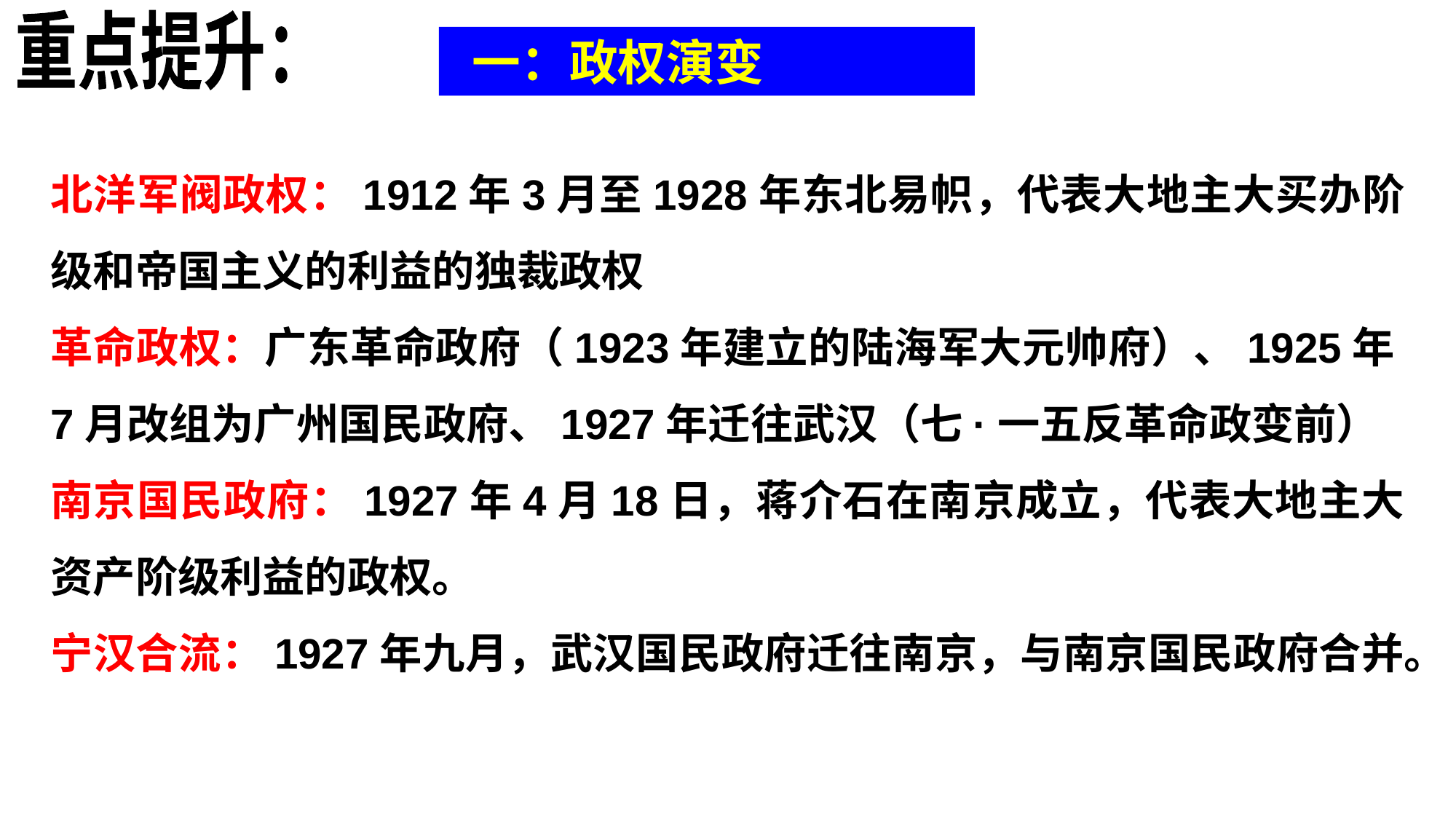

重点提升：
 一：政权演变
北洋军阀政权：1912年3月至1928年东北易帜，代表大地主大买办阶级和帝国主义的利益的独裁政权
革命政权：广东革命政府（1923年建立的陆海军大元帅府）、1925年7月改组为广州国民政府、1927年迁往武汉（七·一五反革命政变前）
南京国民政府：1927年4月18日，蒋介石在南京成立，代表大地主大资产阶级利益的政权。
宁汉合流：1927年九月，武汉国民政府迁往南京，与南京国民政府合并。